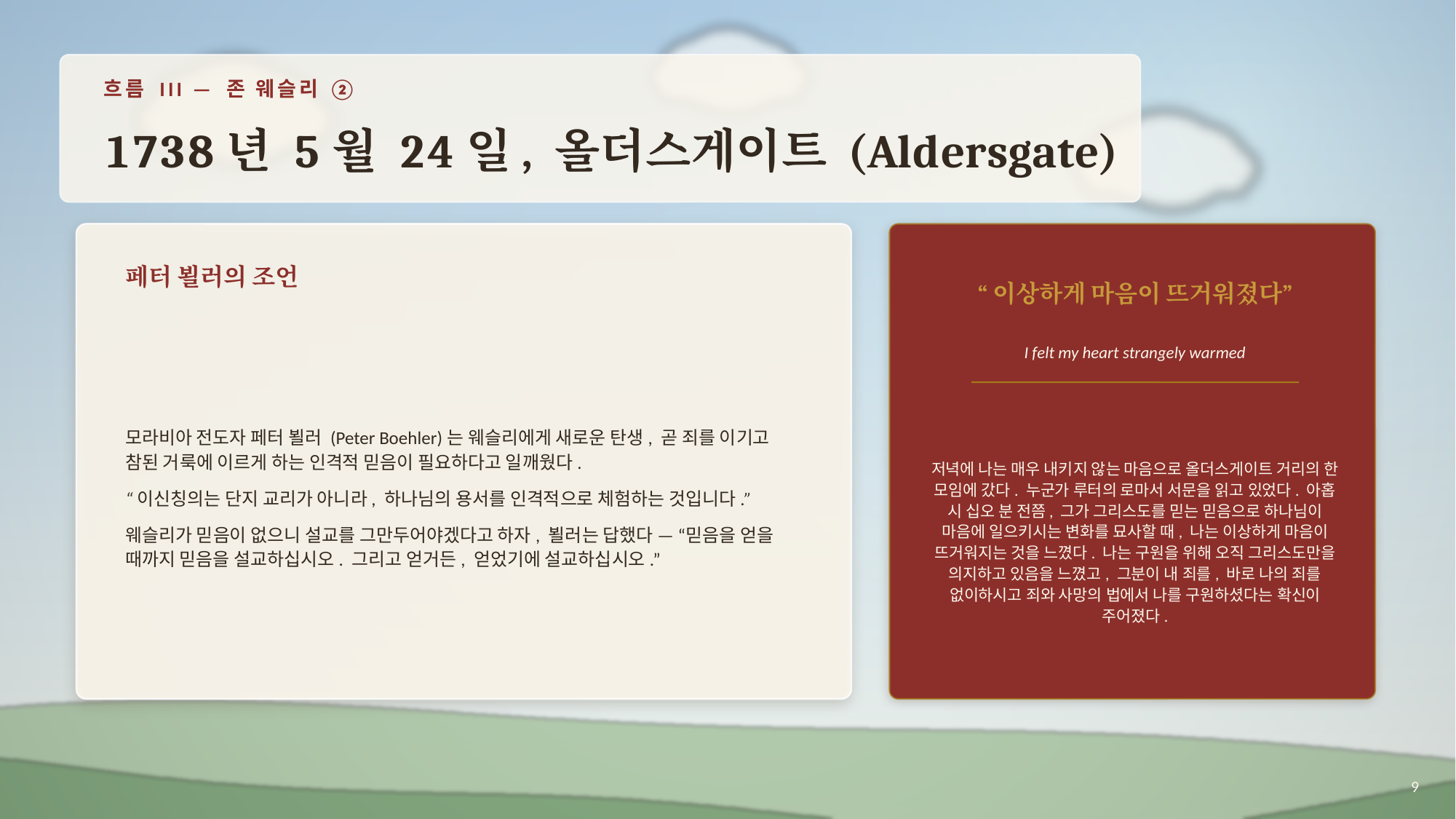

흐름 III — 존 웨슬리 ②
1738년 5월 24일, 올더스게이트 (Aldersgate)

페터 뵐러의 조언
“이상하게 마음이 뜨거워졌다”
모라비아 전도자 페터 뵐러 (Peter Boehler)는 웨슬리에게 새로운 탄생, 곧 죄를 이기고 참된 거룩에 이르게 하는 인격적 믿음이 필요하다고 일깨웠다.
“이신칭의는 단지 교리가 아니라, 하나님의 용서를 인격적으로 체험하는 것입니다.”
웨슬리가 믿음이 없으니 설교를 그만두어야겠다고 하자, 뵐러는 답했다 — “믿음을 얻을 때까지 믿음을 설교하십시오. 그리고 얻거든, 얻었기에 설교하십시오.”
I felt my heart strangely warmed

저녁에 나는 매우 내키지 않는 마음으로 올더스게이트 거리의 한 모임에 갔다. 누군가 루터의 로마서 서문을 읽고 있었다. 아홉 시 십오 분 전쯤, 그가 그리스도를 믿는 믿음으로 하나님이 마음에 일으키시는 변화를 묘사할 때, 나는 이상하게 마음이 뜨거워지는 것을 느꼈다. 나는 구원을 위해 오직 그리스도만을 의지하고 있음을 느꼈고, 그분이 내 죄를, 바로 나의 죄를 없이하시고 죄와 사망의 법에서 나를 구원하셨다는 확신이 주어졌다.
9